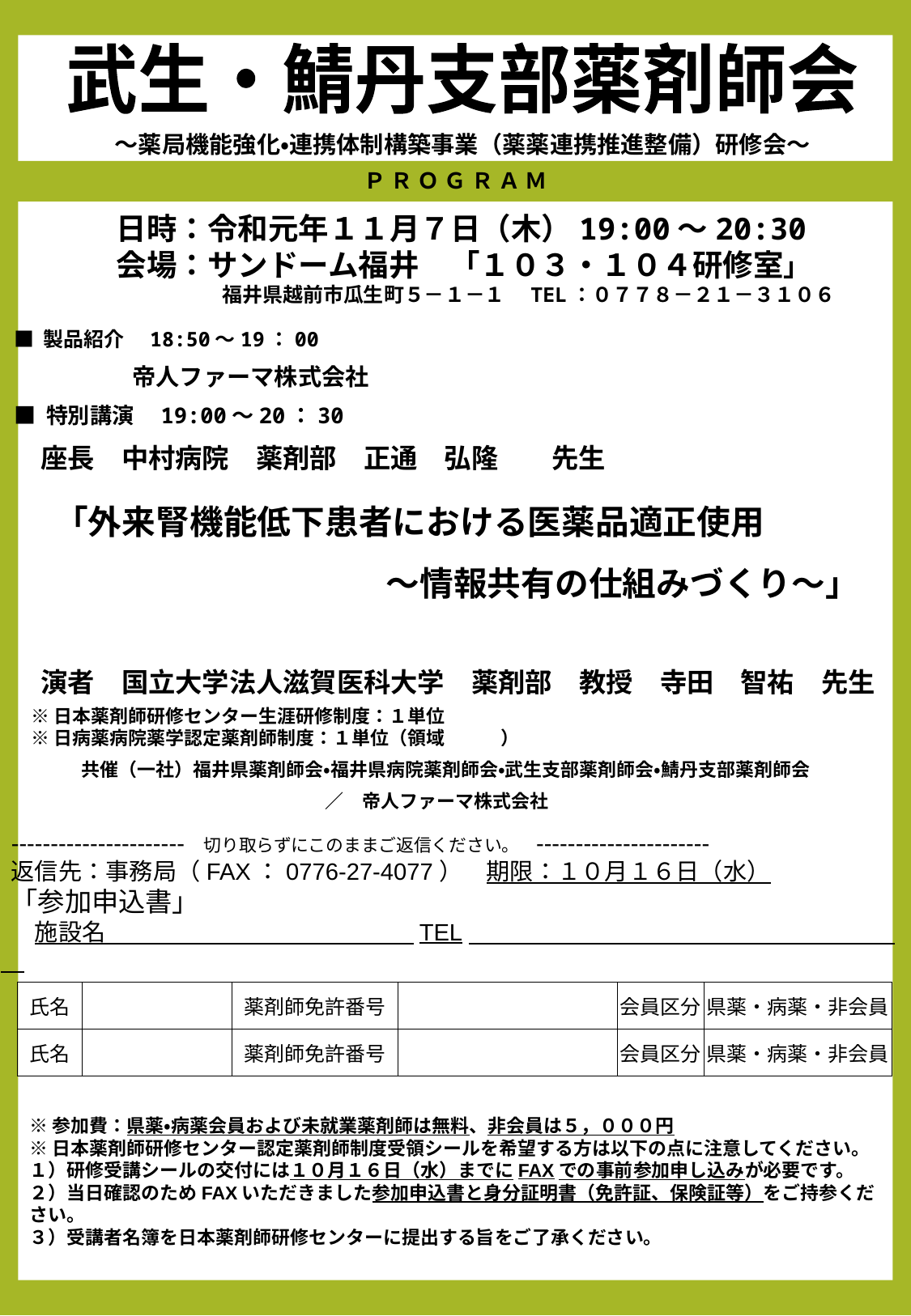

武生・鯖丹支部薬剤師会
～薬局機能強化・連携体制構築事業（薬薬連携推進整備）研修会～
Ｐ Ｒ Ｏ Ｇ Ｒ Ａ Ｍ
日時：令和元年１１月７日（木）19:00～20:30
会場：サンドーム福井　「１０３・１０４研修室」
　　　　　　福井県越前市瓜生町５－１－１　TEL：０７７８－２１－３１０６
■ 製品紹介　18:50～19：00
　　　　　帝人ファーマ株式会社
■ 特別講演　19:00～20：30
　座長　中村病院　薬剤部　正通　弘隆　　先生
　「外来腎機能低下患者における医薬品適正使用
　　　　　　　　　　　～情報共有の仕組みづくり～」
　演者　国立大学法人滋賀医科大学　薬剤部　教授　寺田　智祐　先生

※日本薬剤師研修センター生涯研修制度：１単位
※日病薬病院薬学認定薬剤師制度：１単位（領域　　　）
共催（一社）福井県薬剤師会・福井県病院薬剤師会・武生支部薬剤師会・鯖丹支部薬剤師会
／　帝人ファーマ株式会社

----------------------  切り取らずにこのままご返信ください。  ----------------------
返信先：事務局（FAX：0776-27-4077）　期限：１０月１６日（水）
「参加申込書」
　施設名　　　　　　　　　　　　　TEL
| 氏名 |  | 薬剤師免許番号 |  | 会員区分 | 県薬・病薬・非会員 |
| --- | --- | --- | --- | --- | --- |
| 氏名 |  | 薬剤師免許番号 |  | 会員区分 | 県薬・病薬・非会員 |
※参加費：県薬・病薬会員および未就業薬剤師は無料、非会員は５，０００円
※日本薬剤師研修センター認定薬剤師制度受領シールを希望する方は以下の点に注意してください。
１）研修受講シールの交付には１０月１６日（水）までにFAXでの事前参加申し込みが必要です。
２）当日確認のためFAXいただきました参加申込書と身分証明書（免許証、保険証等）をご持参ください。
３）受講者名簿を日本薬剤師研修センターに提出する旨をご了承ください。